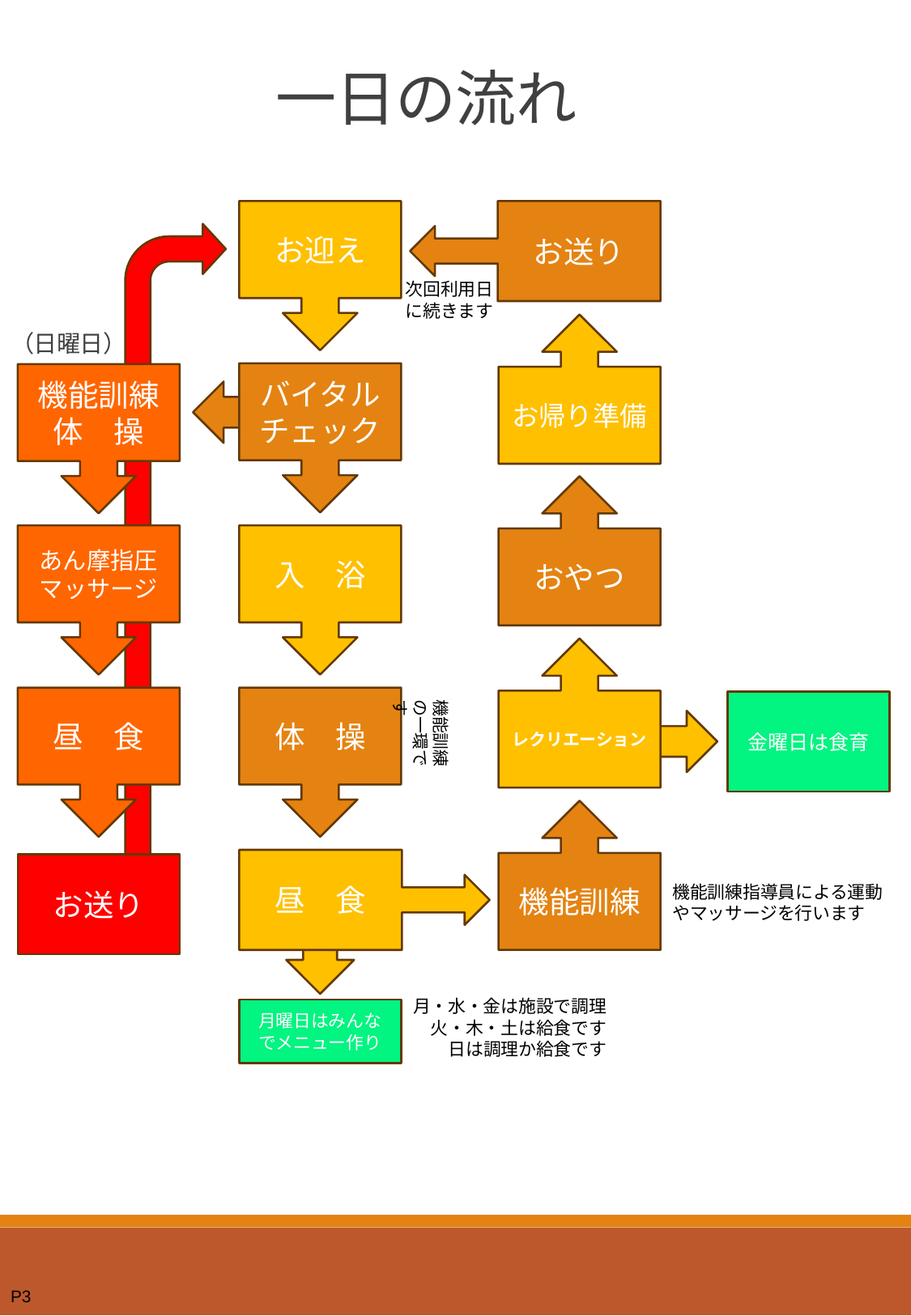

# 一日の流れ
お送り
お迎え

次回利用日に続きます
（日曜日）
お帰り準備
バイタルチェック
機能訓練
体　操

おやつ
あん摩指圧マッサージ
入　浴
レクリエーション
昼　食
体　操
機能訓練の一環です
金曜日は食育

機能訓練
昼　食
お送り

機能訓練指導員による運動やマッサージを行います
月・水・金は施設で調理
火・木・土は給食です
日は調理か給食です
月曜日はみんなでメニュー作り
P3